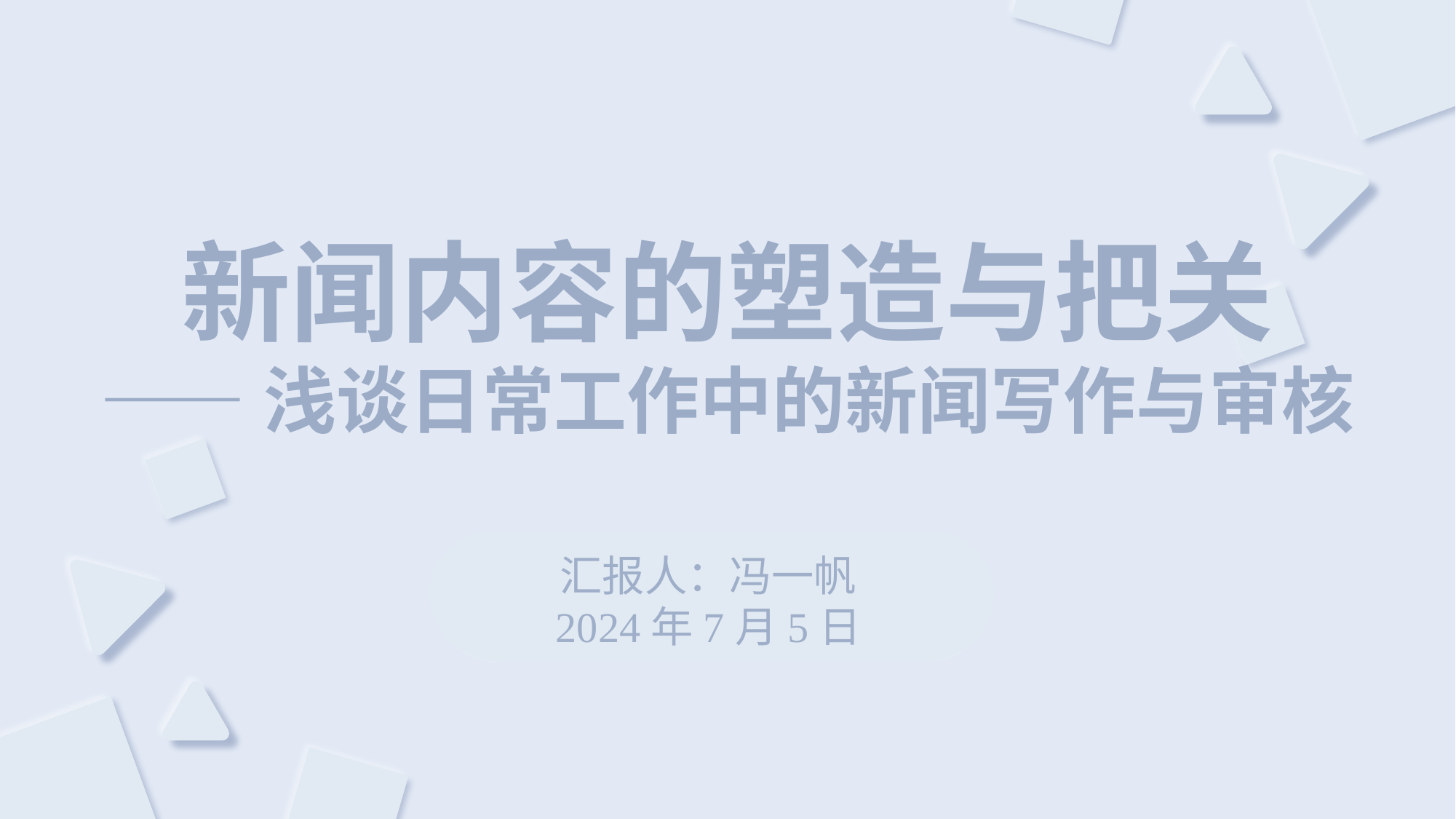

新闻内容的塑造与把关
——浅谈日常工作中的新闻写作与审核

汇报人：冯一帆
2024年7月5日